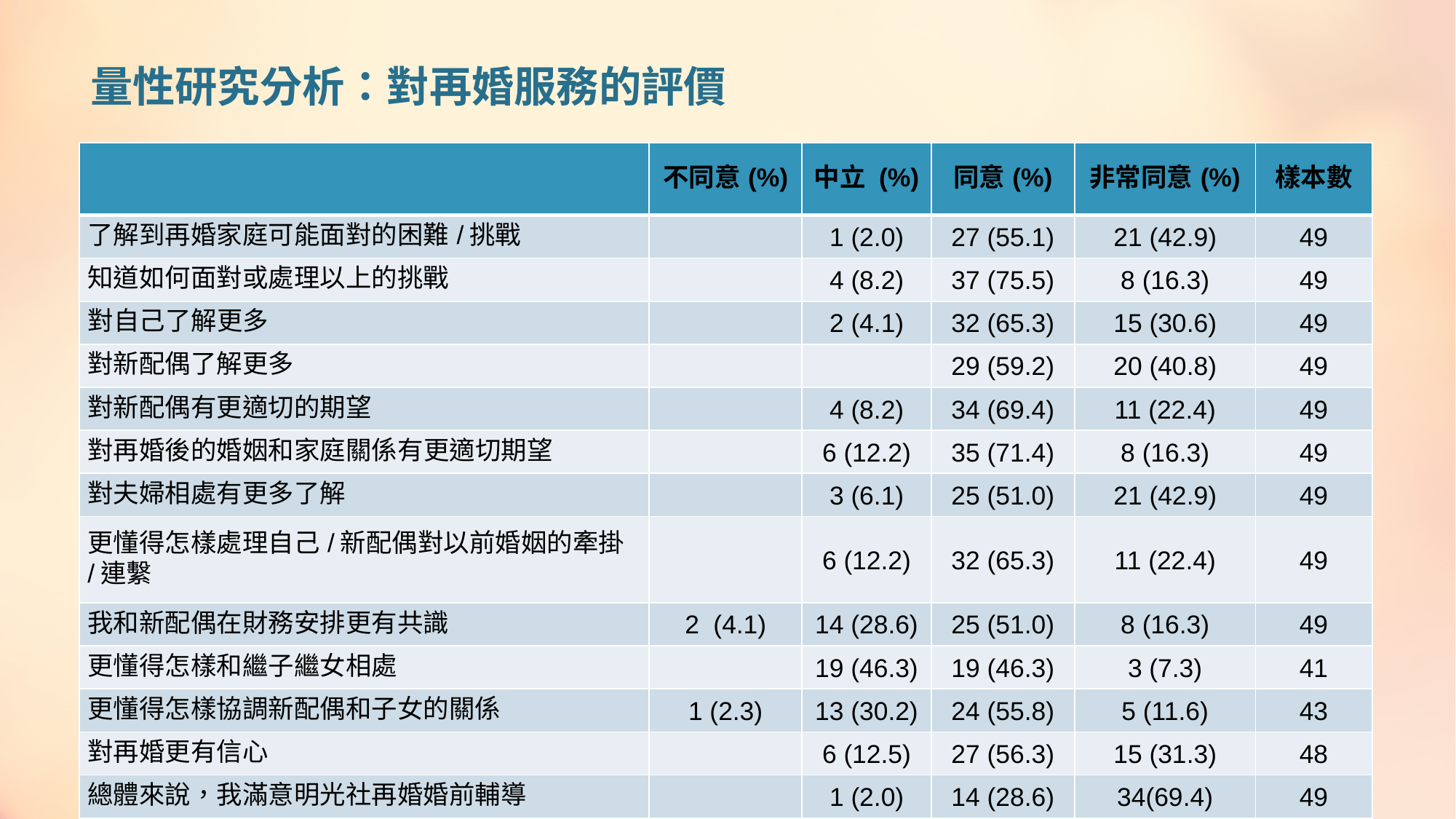

# 量性研究分析：對再婚服務的評價
|  | 不同意(%) | 中立 (%) | 同意(%) | 非常同意(%) | 樣本數 |
| --- | --- | --- | --- | --- | --- |
| 了解到再婚家庭可能面對的困難/挑戰 |  | 1 (2.0) | 27 (55.1) | 21 (42.9) | 49 |
| 知道如何面對或處理以上的挑戰 |  | 4 (8.2) | 37 (75.5) | 8 (16.3) | 49 |
| 對自己了解更多 |  | 2 (4.1) | 32 (65.3) | 15 (30.6) | 49 |
| 對新配偶了解更多 |  |  | 29 (59.2) | 20 (40.8) | 49 |
| 對新配偶有更適切的期望 |  | 4 (8.2) | 34 (69.4) | 11 (22.4) | 49 |
| 對再婚後的婚姻和家庭關係有更適切期望 |  | 6 (12.2) | 35 (71.4) | 8 (16.3) | 49 |
| 對夫婦相處有更多了解 |  | 3 (6.1) | 25 (51.0) | 21 (42.9) | 49 |
| 更懂得怎樣處理自己/新配偶對以前婚姻的牽掛 /連繫 |  | 6 (12.2) | 32 (65.3) | 11 (22.4) | 49 |
| 我和新配偶在財務安排更有共識 | 2 (4.1) | 14 (28.6) | 25 (51.0) | 8 (16.3) | 49 |
| 更懂得怎樣和繼子繼女相處 |  | 19 (46.3) | 19 (46.3) | 3 (7.3) | 41 |
| 更懂得怎樣協調新配偶和子女的關係 | 1 (2.3) | 13 (30.2) | 24 (55.8) | 5 (11.6) | 43 |
| 對再婚更有信心 |  | 6 (12.5) | 27 (56.3) | 15 (31.3) | 48 |
| 總體來說，我滿意明光社再婚婚前輔導 |  | 1 (2.0) | 14 (28.6) | 34(69.4) | 49 |